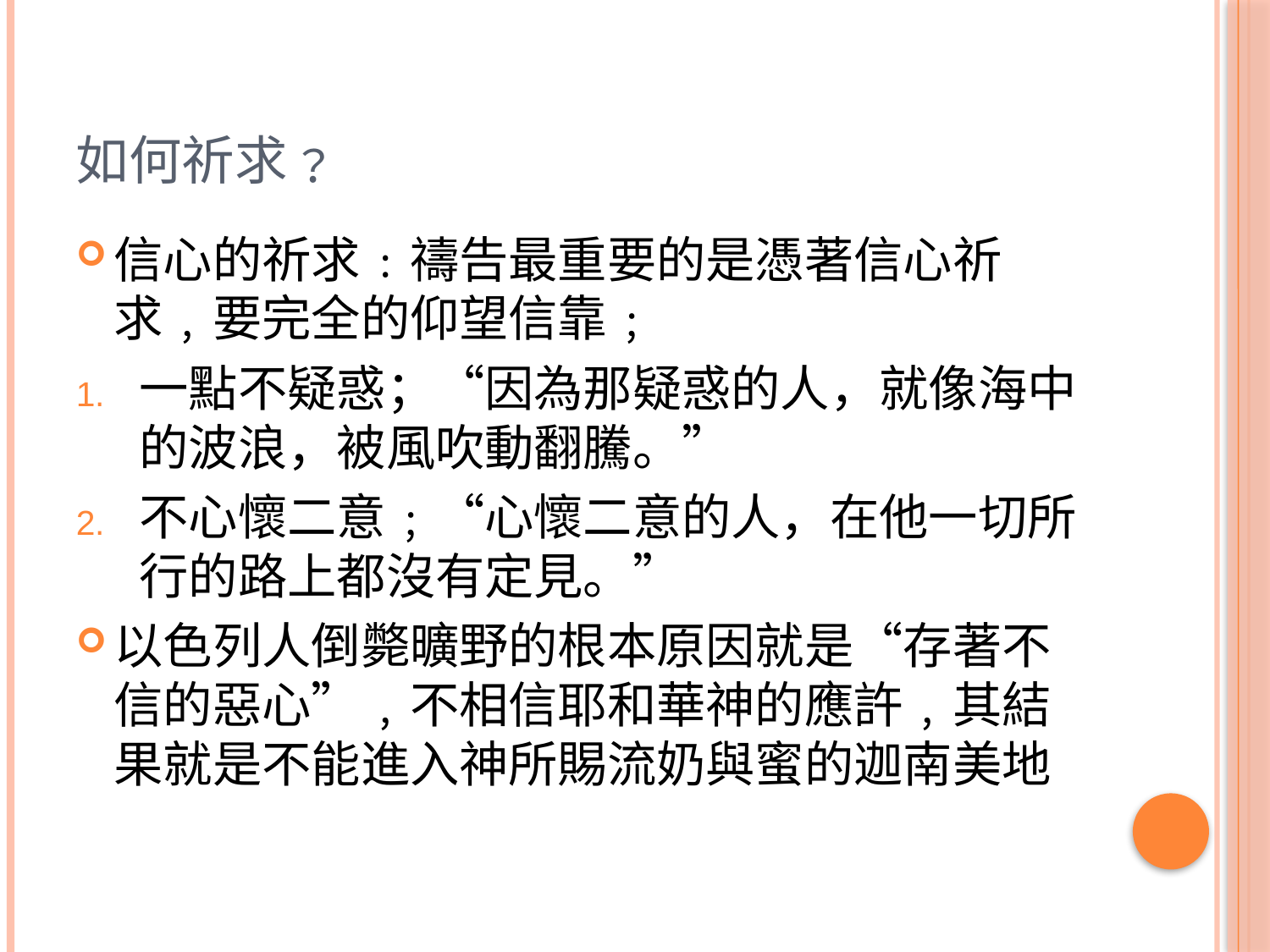

# 如何祈求﹖
信心的祈求﹕禱告最重要的是憑著信心祈求﹐要完全的仰望信靠﹔
一點不疑惑；“因為那疑惑的人，就像海中的波浪，被風吹動翻騰。”
不心懷二意﹔“心懷二意的人，在他一切所行的路上都沒有定見。”
以色列人倒斃曠野的根本原因就是“存著不信的惡心”﹐不相信耶和華神的應許﹐其結果就是不能進入神所賜流奶與蜜的迦南美地